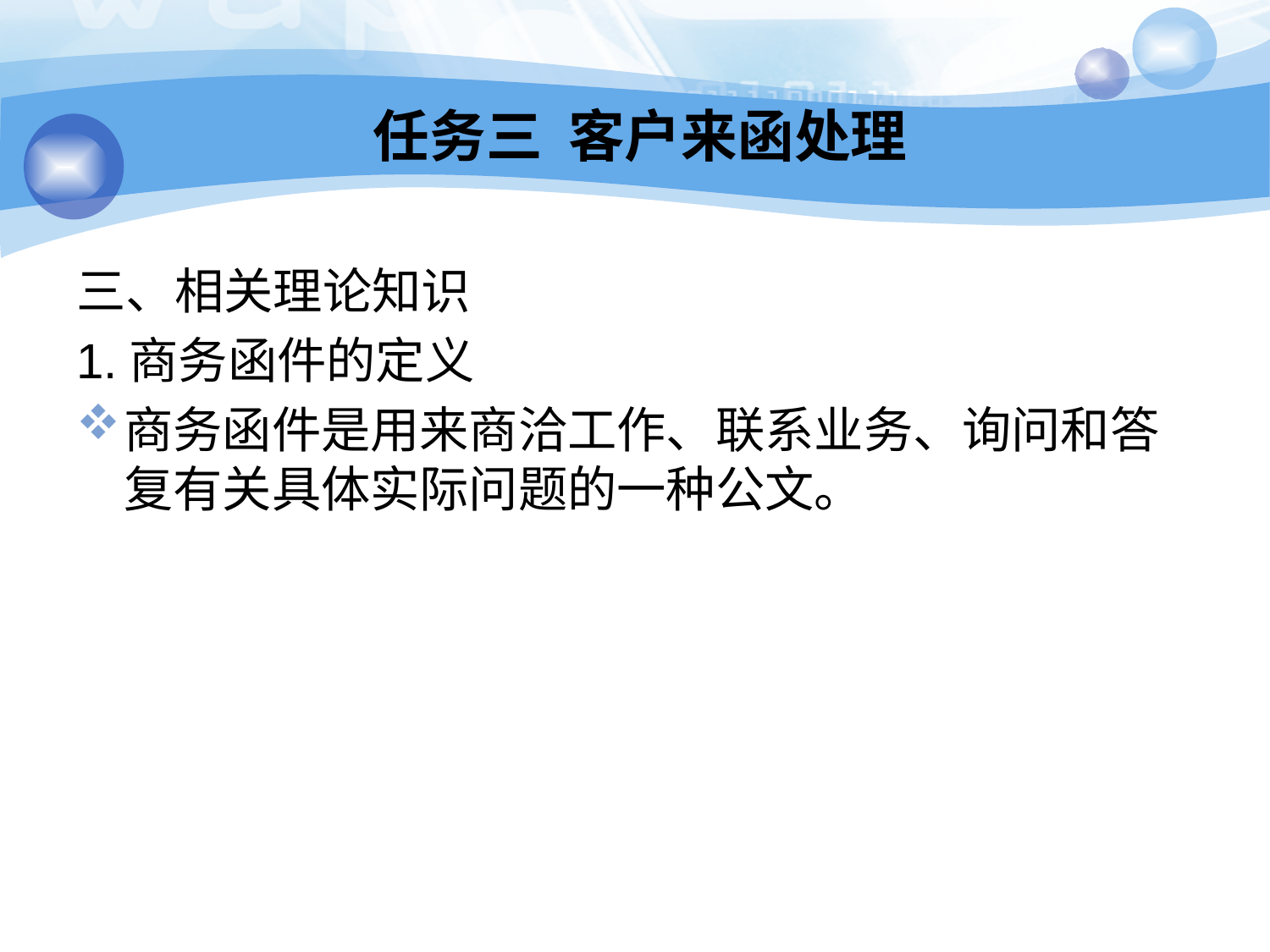

# 任务三  客户来函处理
三、相关理论知识
1.商务函件的定义
商务函件是用来商洽工作、联系业务、询问和答复有关具体实际问题的一种公文。